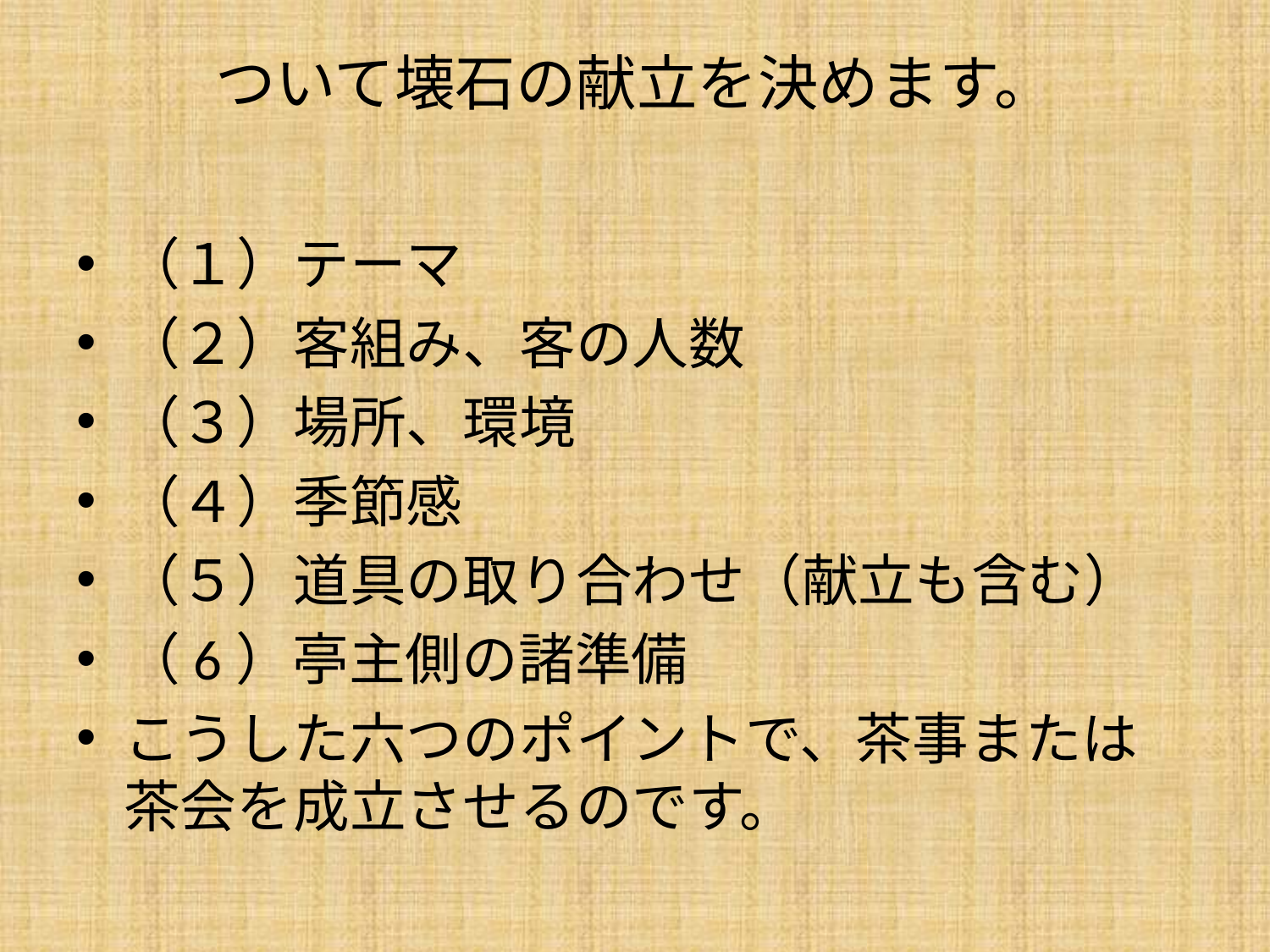

# ついて壊石の献立を決めます。
（１）テーマ
（２）客組み、客の人数
（３）場所、環境
（４）季節感
（５）道具の取り合わせ（献立も含む）
（6）亭主側の諸準備
こうした六つのポイントで、茶事または茶会を成立させるのです。